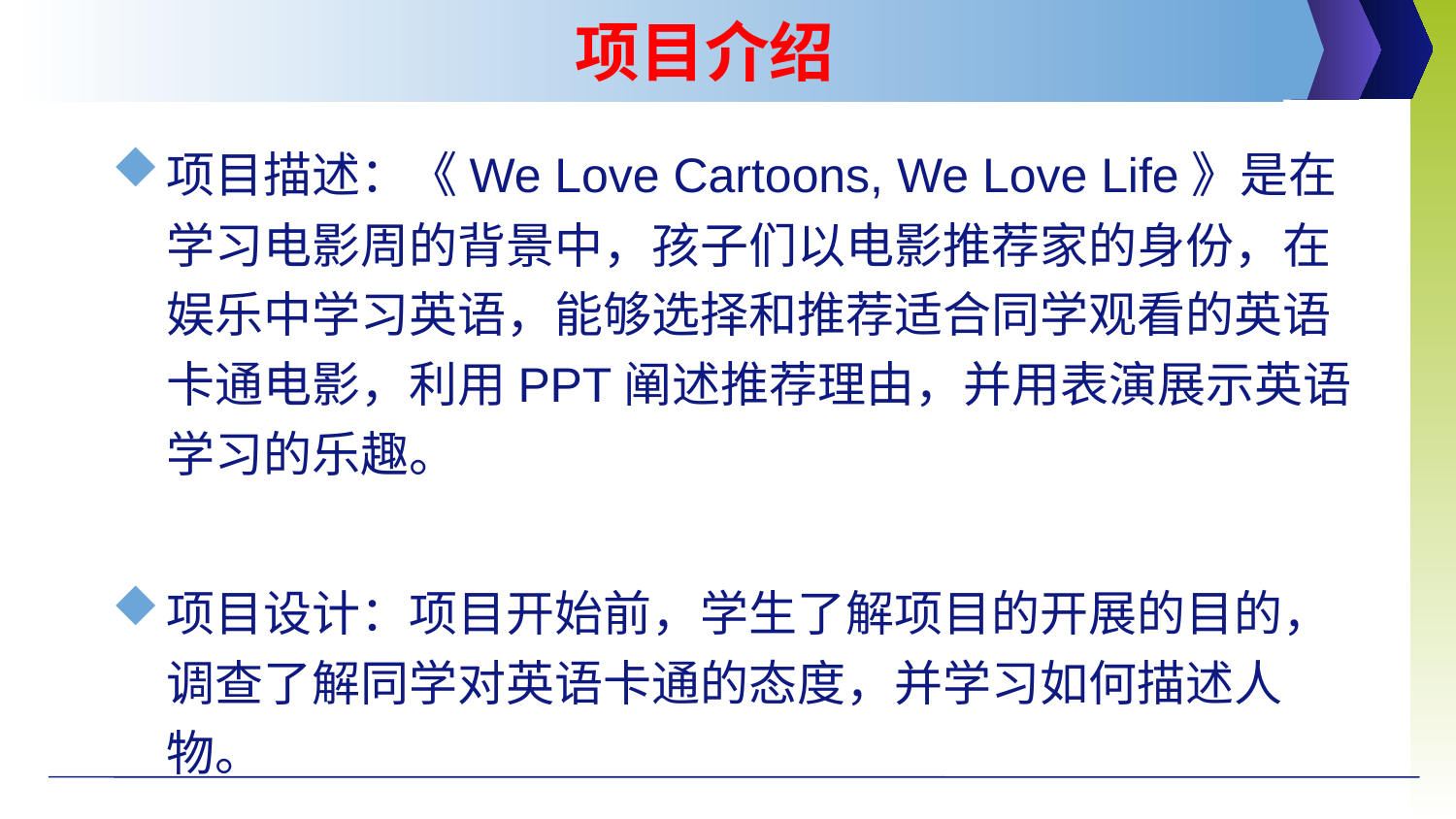

# 项目介绍
项目描述：《We Love Cartoons, We Love Life》是在学习电影周的背景中，孩子们以电影推荐家的身份，在娱乐中学习英语，能够选择和推荐适合同学观看的英语卡通电影，利用PPT阐述推荐理由，并用表演展示英语学习的乐趣。

项目设计：项目开始前，学生了解项目的开展的目的，调查了解同学对英语卡通的态度，并学习如何描述人物。